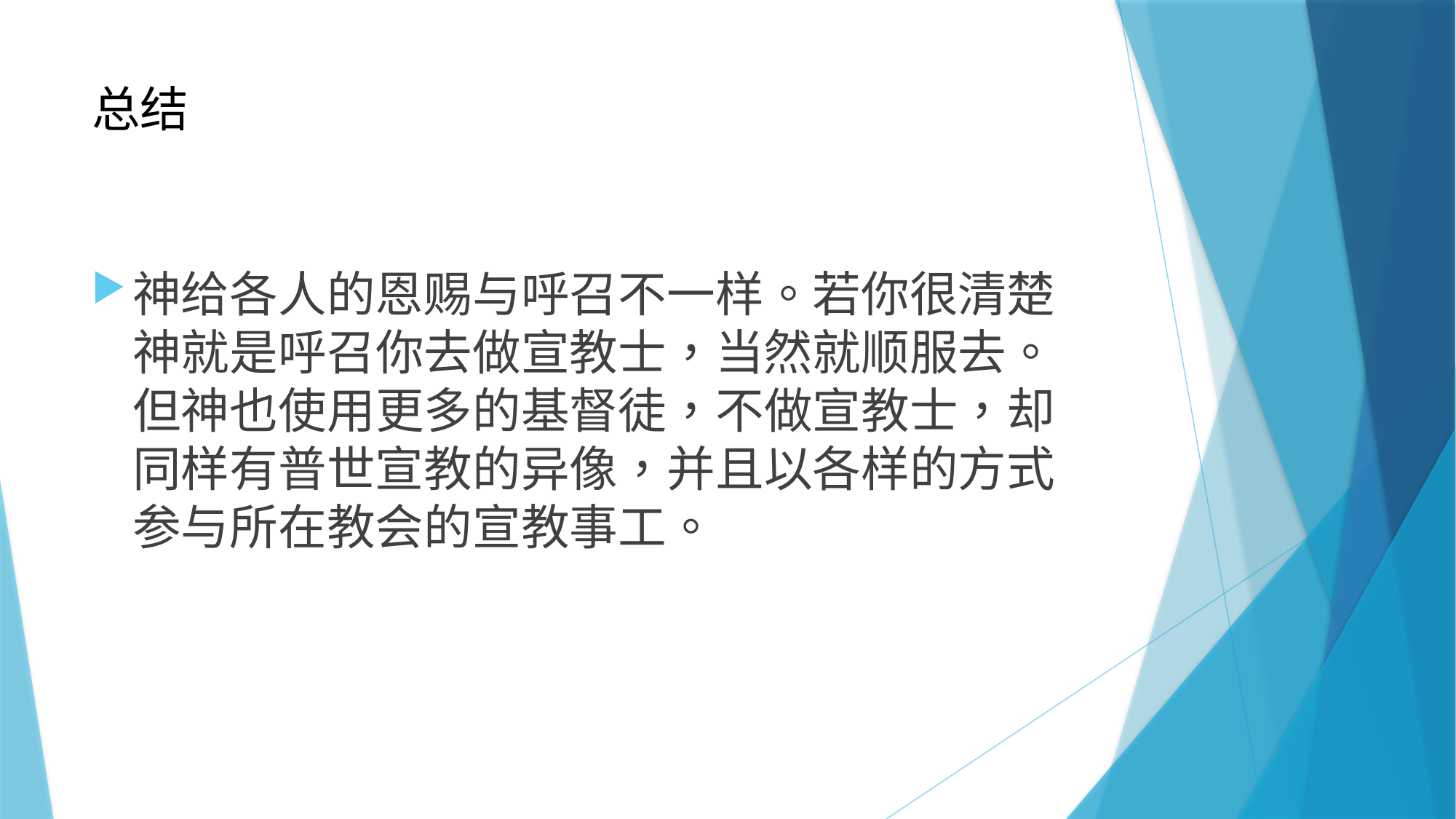

# 总结
神给各人的恩赐与呼召不一样。若你很清楚神就是呼召你去做宣教士，当然就顺服去。但神也使用更多的基督徒，不做宣教士，却同样有普世宣教的异像，并且以各样的方式参与所在教会的宣教事工。